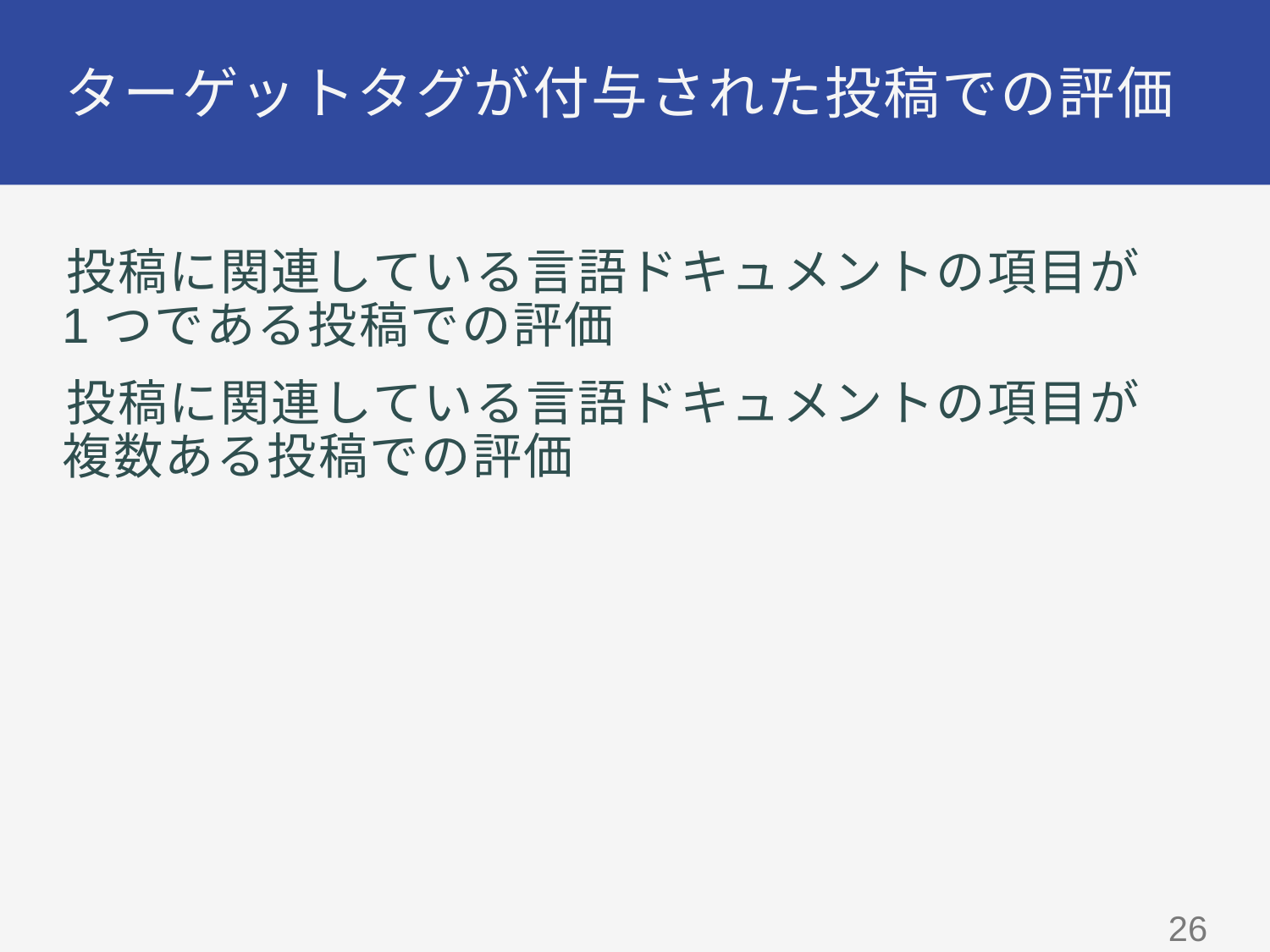

# ターゲットタグが付与された投稿での評価
投稿に関連している言語ドキュメントの項目が
1つである投稿での評価
投稿に関連している言語ドキュメントの項目が
複数ある投稿での評価

26